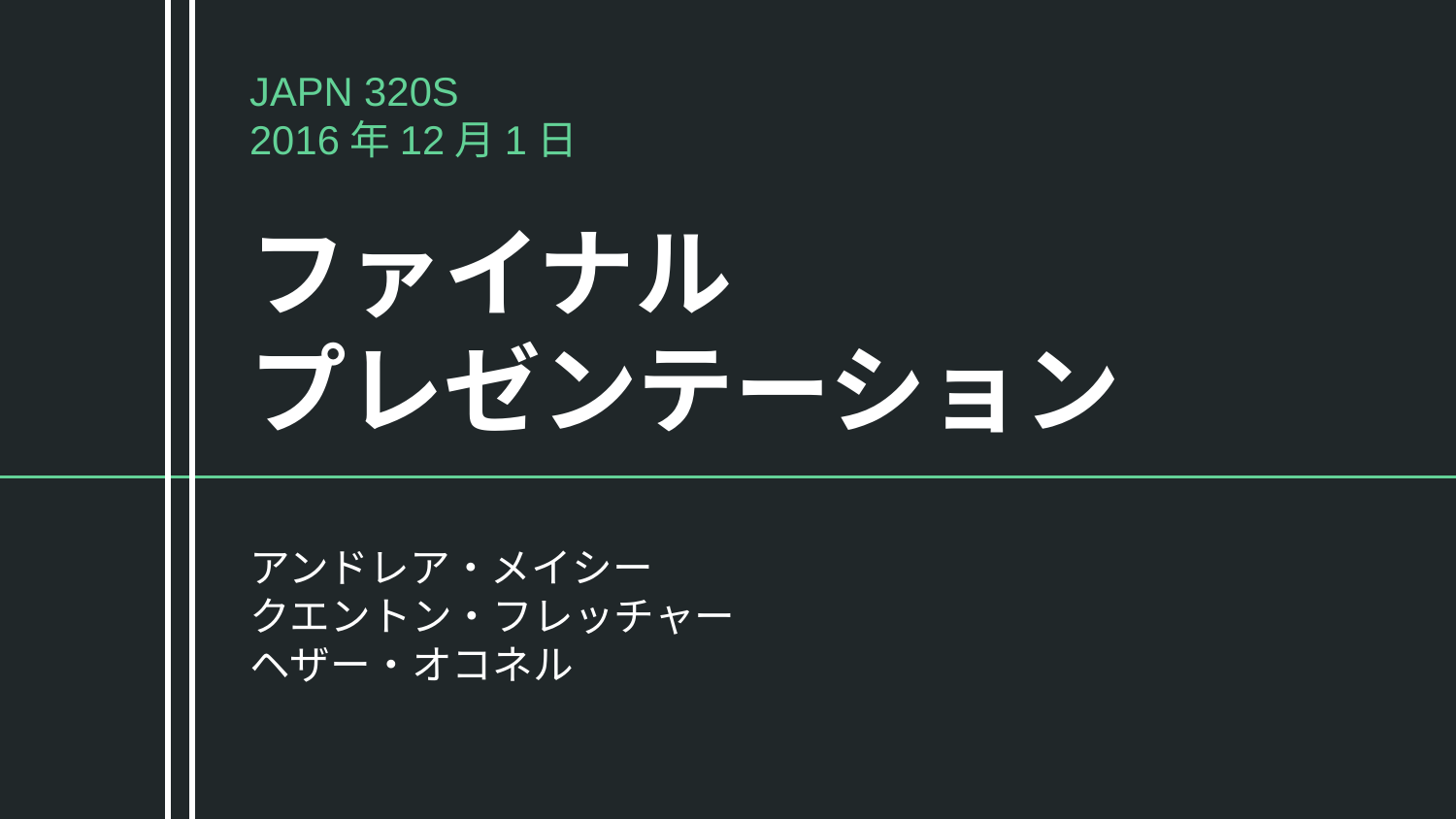

JAPN 320S
2016年12月1日
# ファイナル
プレゼンテーション
アンドレア・メイシー
クエントン・フレッチャー
ヘザー・オコネル